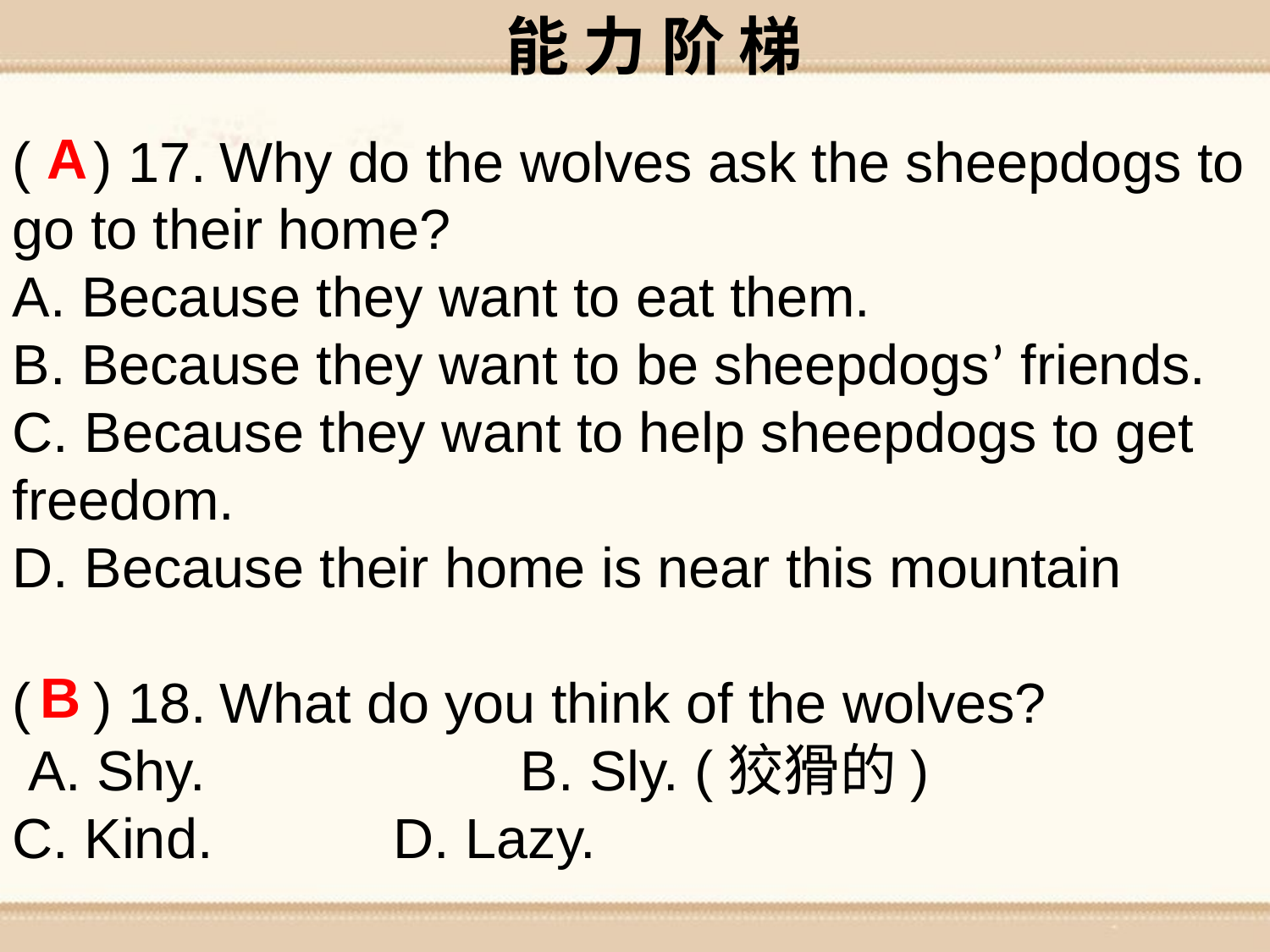

能 力 阶 梯
A
(    ) 17. Why do the wolves ask the sheepdogs to go to their home?
A. Because they want to eat them.
B. Because they want to be sheepdogs’ friends.
C. Because they want to help sheepdogs to get freedom.
D. Because their home is near this mountain

(    ) 18. What do you think of the wolves?
 A. Shy.    		B. Sly. (狡猾的)
C. Kind.    	D. Lazy.
B